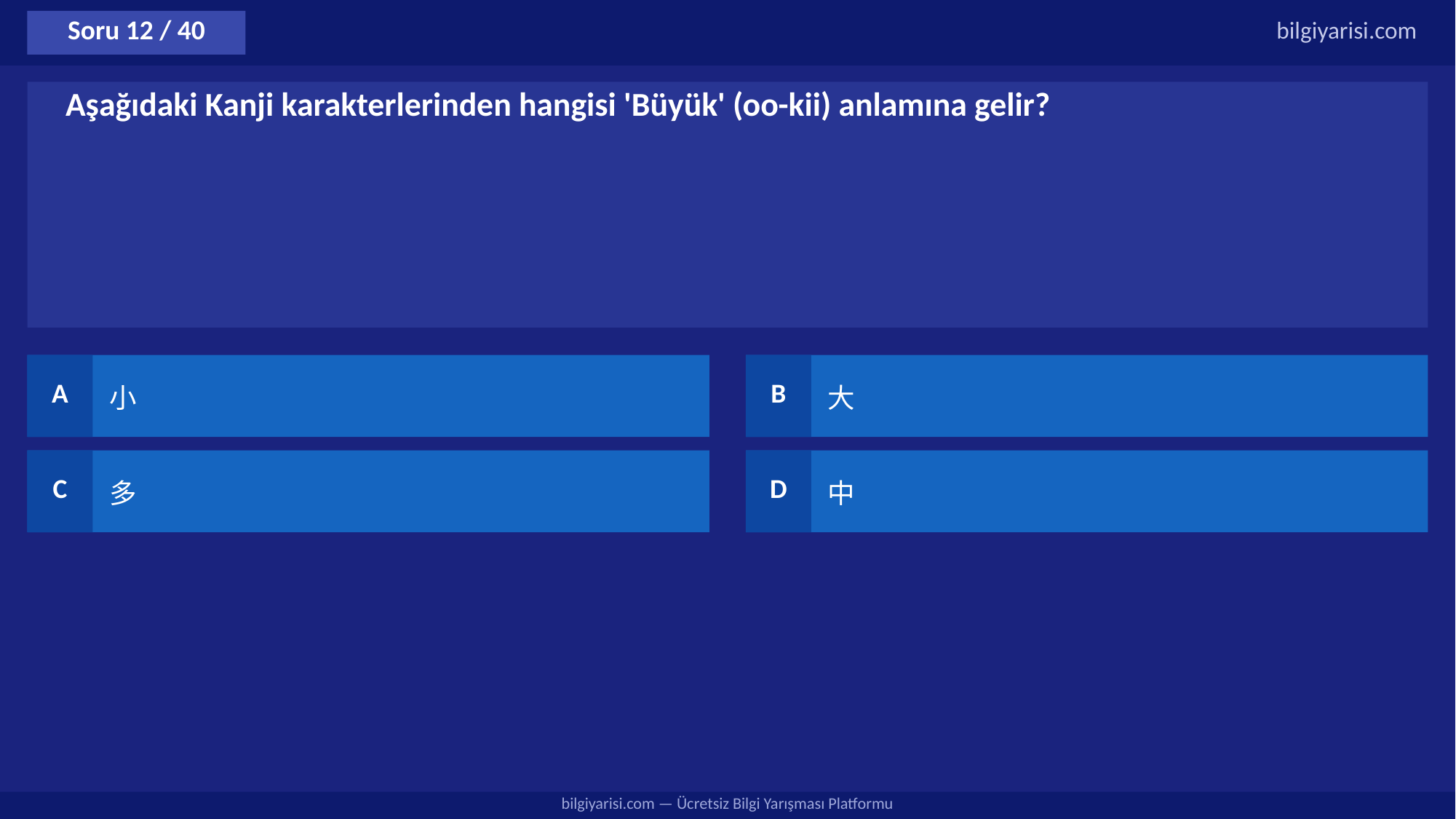

Soru 12 / 40
bilgiyarisi.com

Aşağıdaki Kanji karakterlerinden hangisi 'Büyük' (oo-kii) anlamına gelir?

A
小

B
大

C
多

D
中
bilgiyarisi.com — Ücretsiz Bilgi Yarışması Platformu